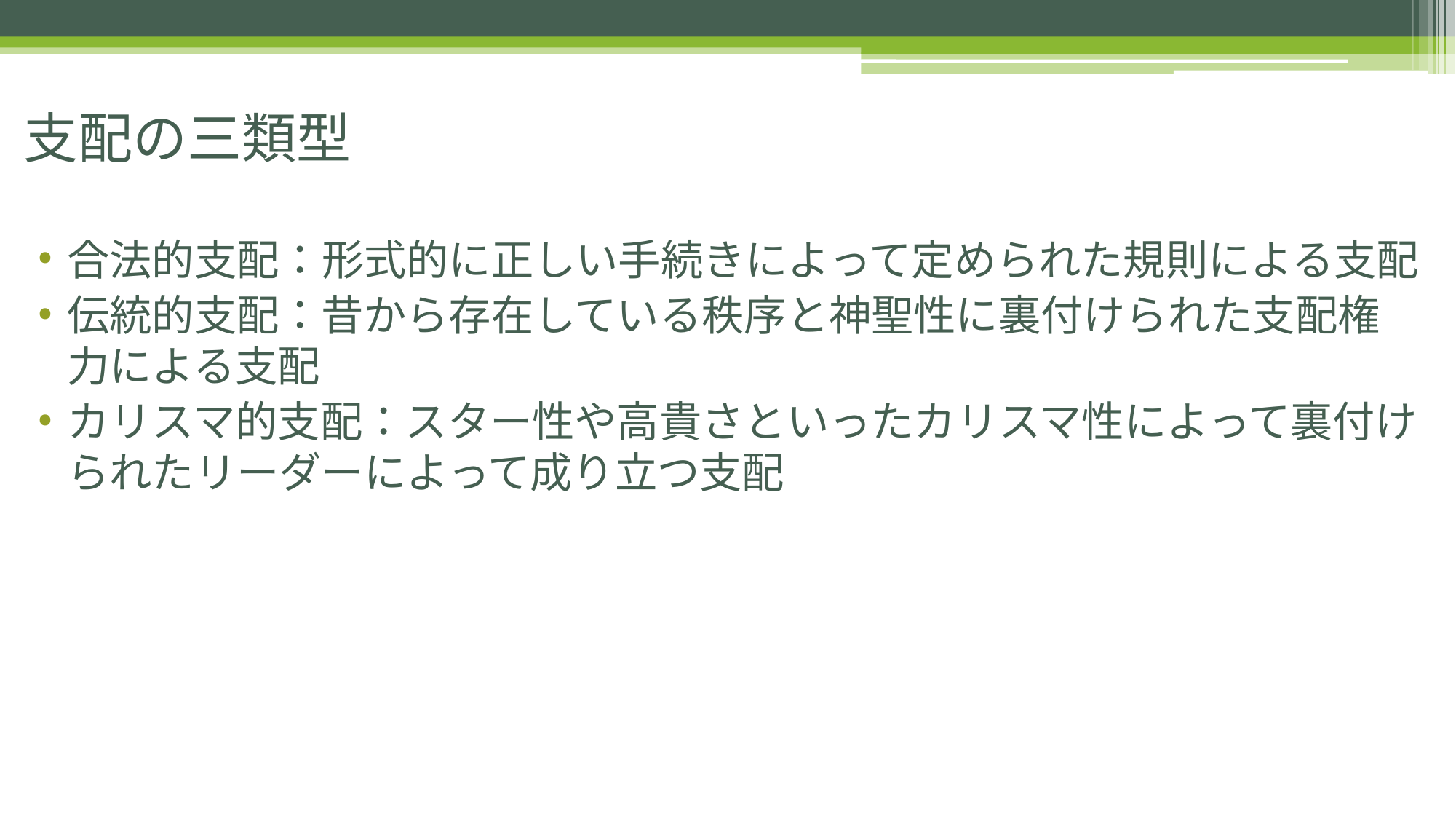

# 支配の三類型
合法的支配：形式的に正しい手続きによって定められた規則による支配
伝統的支配：昔から存在している秩序と神聖性に裏付けられた支配権力による支配
カリスマ的支配：スター性や高貴さといったカリスマ性によって裏付けられたリーダーによって成り立つ支配